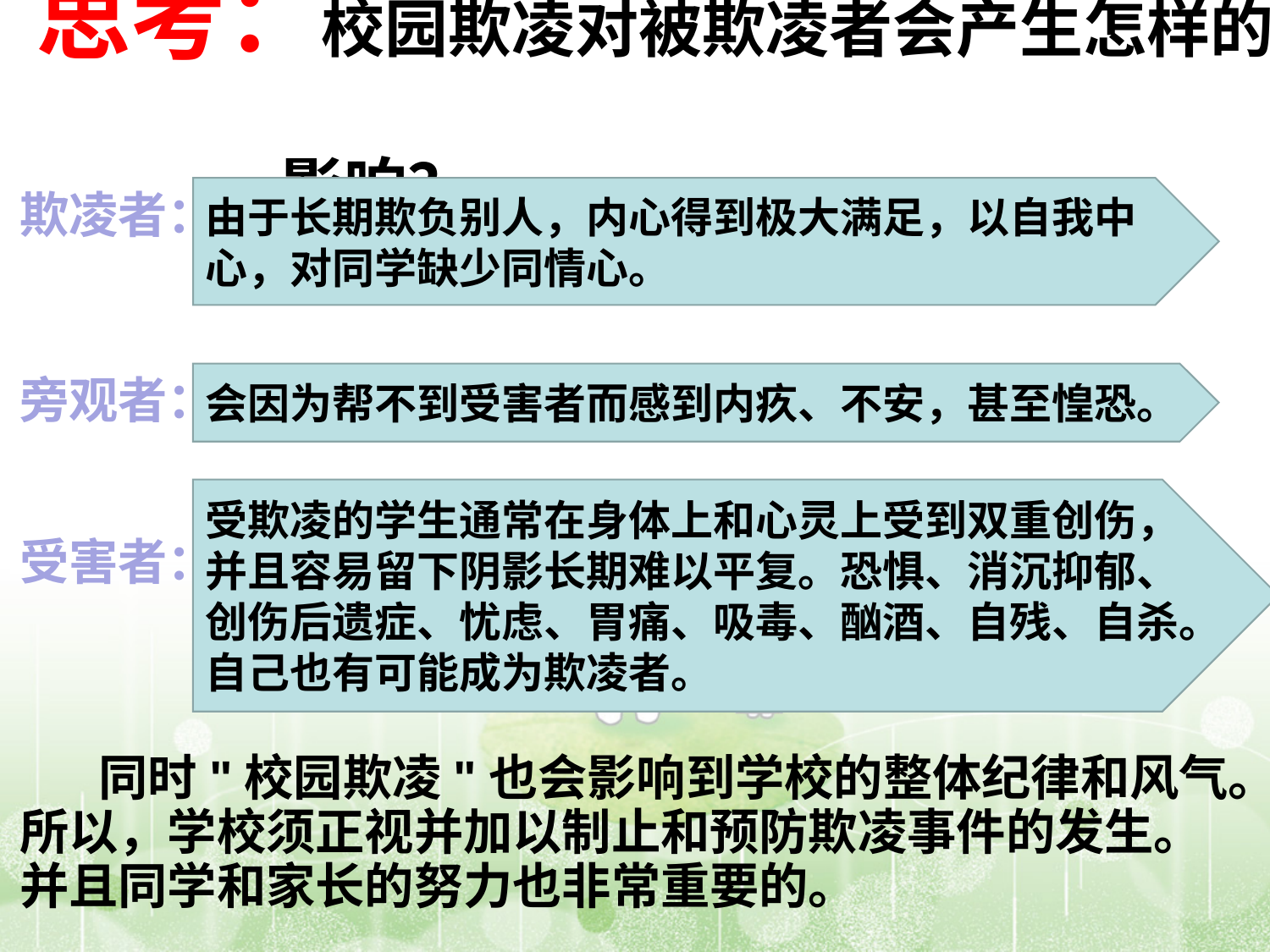

# 思考：校园欺凌对被欺凌者会产生怎样的 影响？
欺凌者：

旁观者：

受害者：

      同时"校园欺凌"也会影响到学校的整体纪律和风气。所以，学校须正视并加以制止和预防欺凌事件的发生。并且同学和家长的努力也非常重要的。
由于长期欺负别人，内心得到极大满足，以自我中心，对同学缺少同情心。
会因为帮不到受害者而感到内疚、不安，甚至惶恐。
受欺凌的学生通常在身体上和心灵上受到双重创伤，并且容易留下阴影长期难以平复。恐惧、消沉抑郁、创伤后遗症、忧虑、胃痛、吸毒、酗酒、自残、自杀。自己也有可能成为欺凌者。